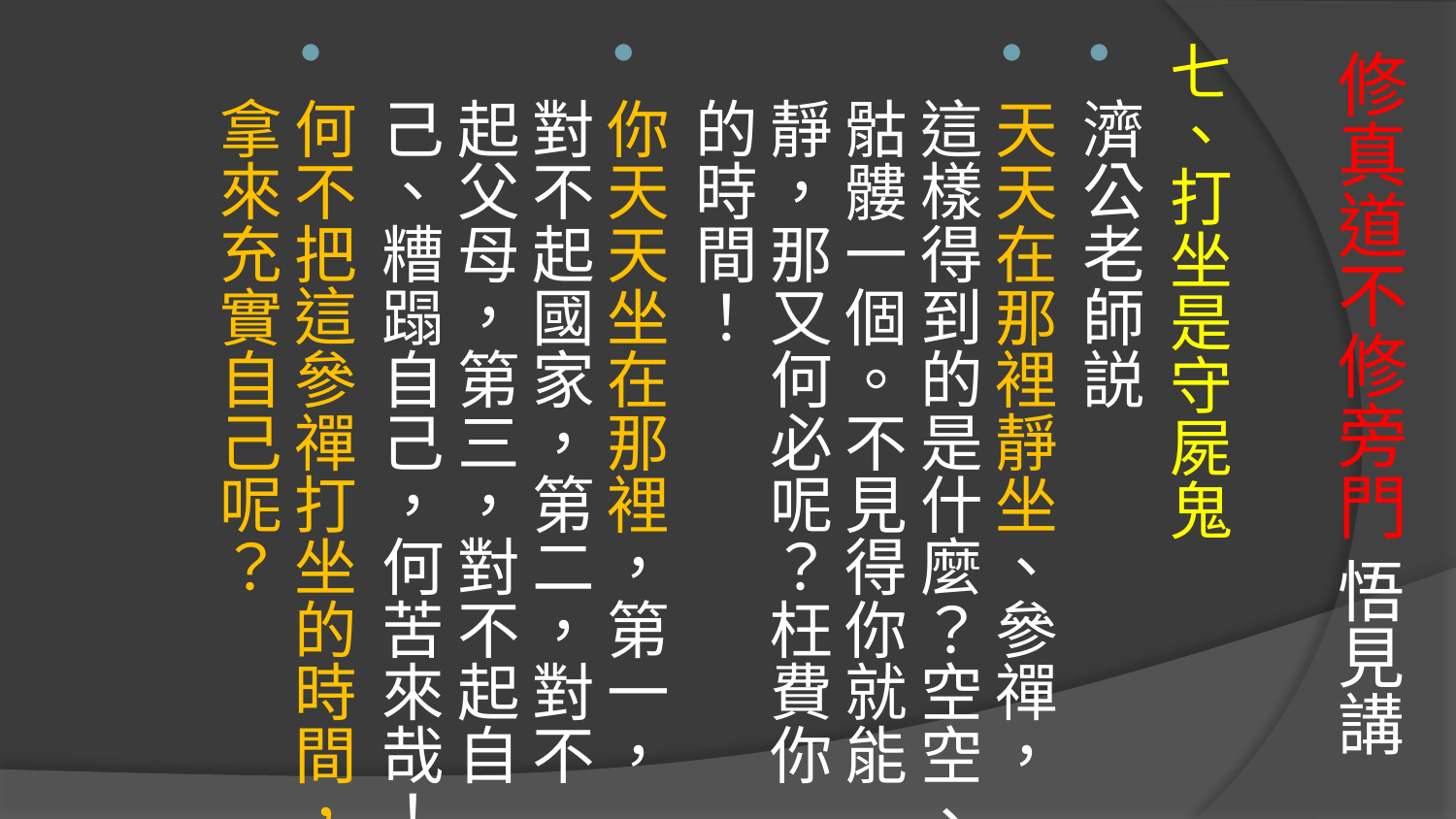

# 修真道不修旁門 悟見講
七、打坐是守屍鬼
濟公老師説
天天在那裡靜坐、參禪，這樣得到的是什麼？空空、骷髏一個。不見得你就能靜，那又何必呢？枉費你的時間！
你天天坐在那裡，第一，對不起國家，第二，對不起父母，第三，對不起自己、糟蹋自己，何苦來哉！
何不把這參禪打坐的時間，拿來充實自己呢？